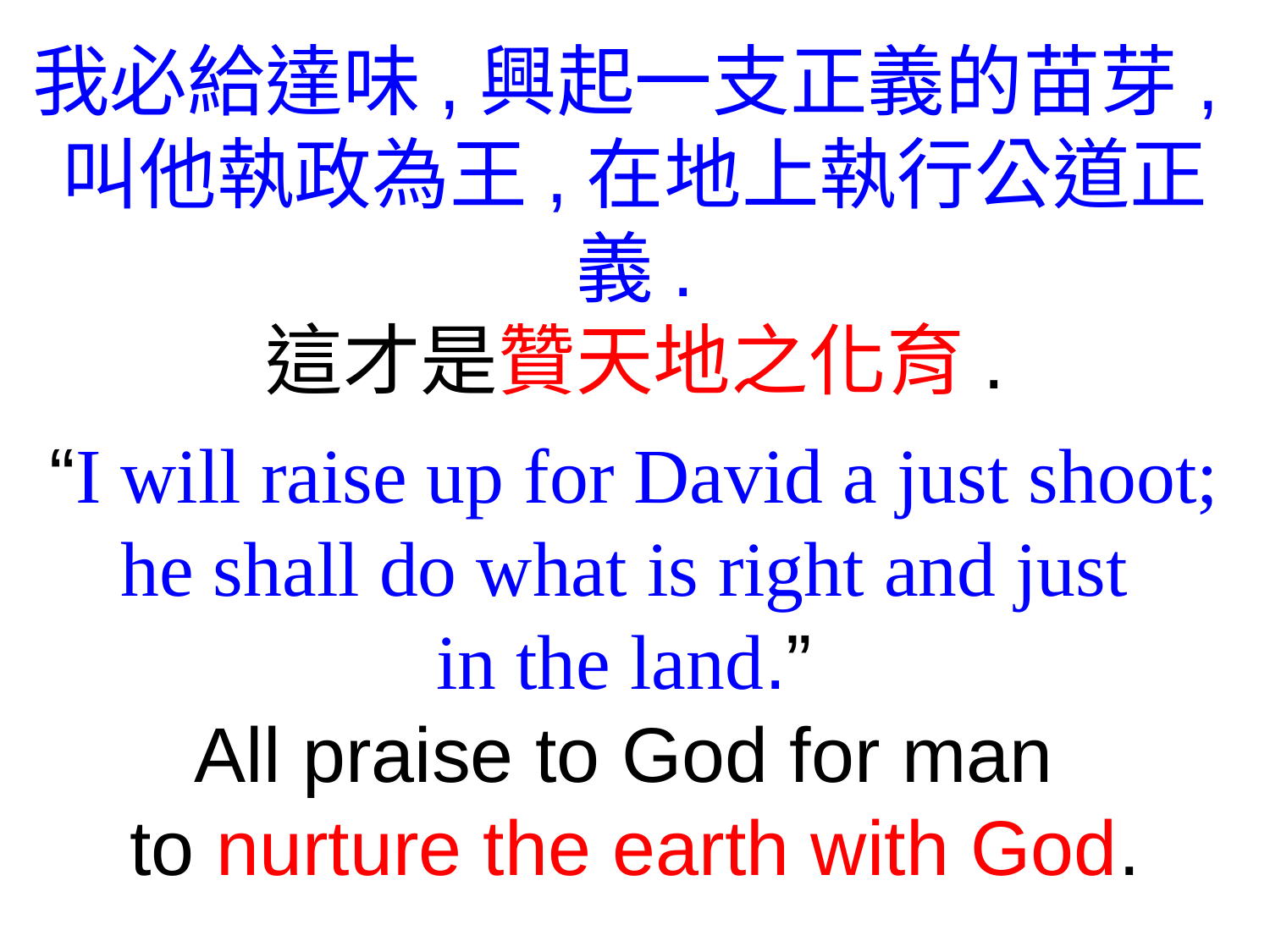

我必給達味,興起一支正義的苗芽,叫他執政為王,在地上執行公道正義.
這才是贊天地之化育.
“I will raise up for David a just shoot; he shall do what is right and just
in the land.”
All praise to God for man
to nurture the earth with God.